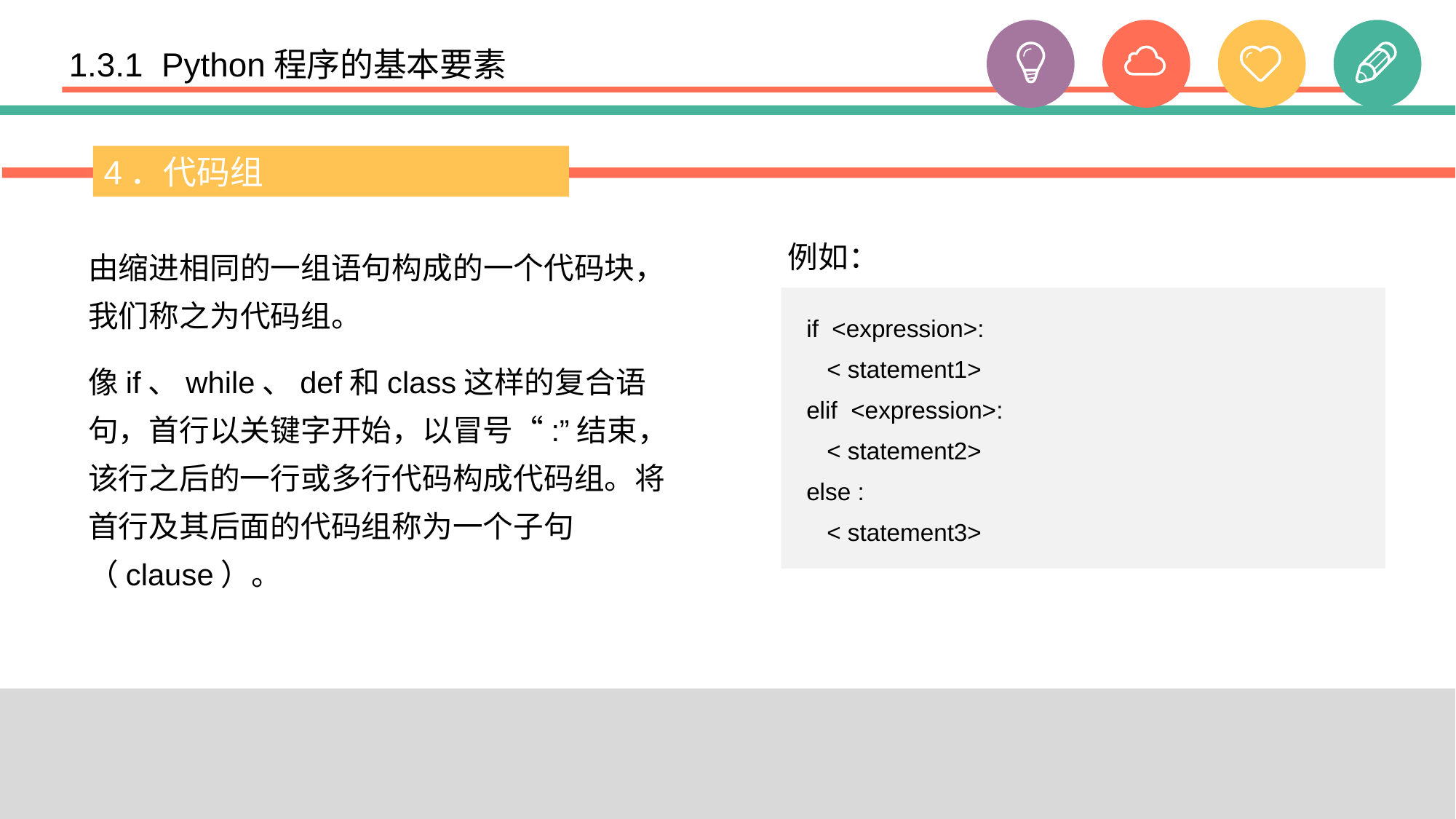

# 1.3.1  Python程序的基本要素
4．代码组

例如：
由缩进相同的一组语句构成的一个代码块，我们称之为代码组。
像if、while、def和class这样的复合语句，首行以关键字开始，以冒号“:”结束，该行之后的一行或多行代码构成代码组。将首行及其后面的代码组称为一个子句（clause）。

if  <expression>:
   < statement1>
elif  <expression>:
   < statement2>
else :
   < statement3>